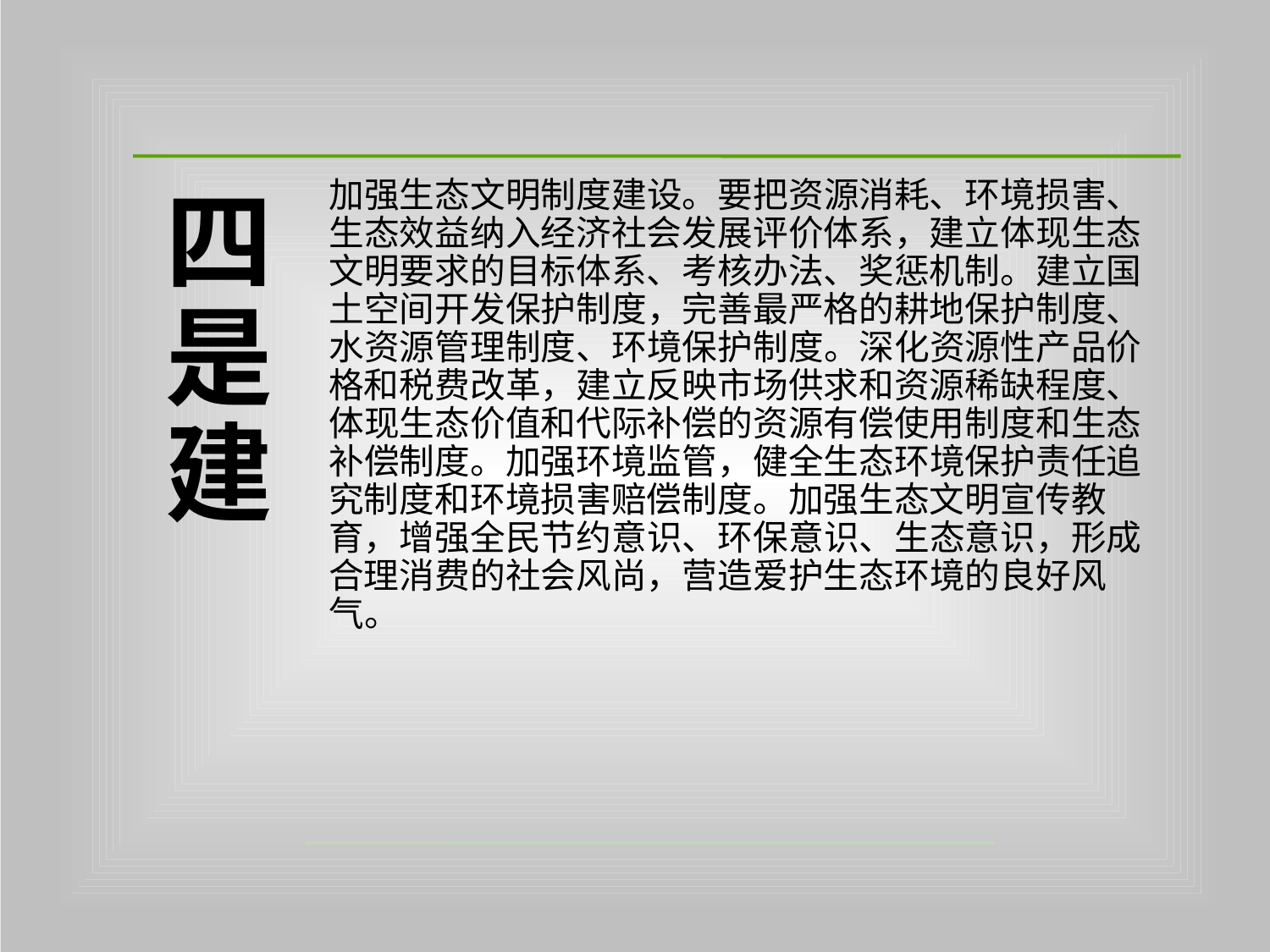

11.4
0
11.4

四是建
加强生态文明制度建设。要把资源消耗、环境损害、生态效益纳入经济社会发展评价体系，建立体现生态文明要求的目标体系、考核办法、奖惩机制。建立国土空间开发保护制度，完善最严格的耕地保护制度、水资源管理制度、环境保护制度。深化资源性产品价格和税费改革，建立反映市场供求和资源稀缺程度、体现生态价值和代际补偿的资源有偿使用制度和生态补偿制度。加强环境监管，健全生态环境保护责任追究制度和环境损害赔偿制度。加强生态文明宣传教育，增强全民节约意识、环保意识、生态意识，形成合理消费的社会风尚，营造爱护生态环境的良好风气。